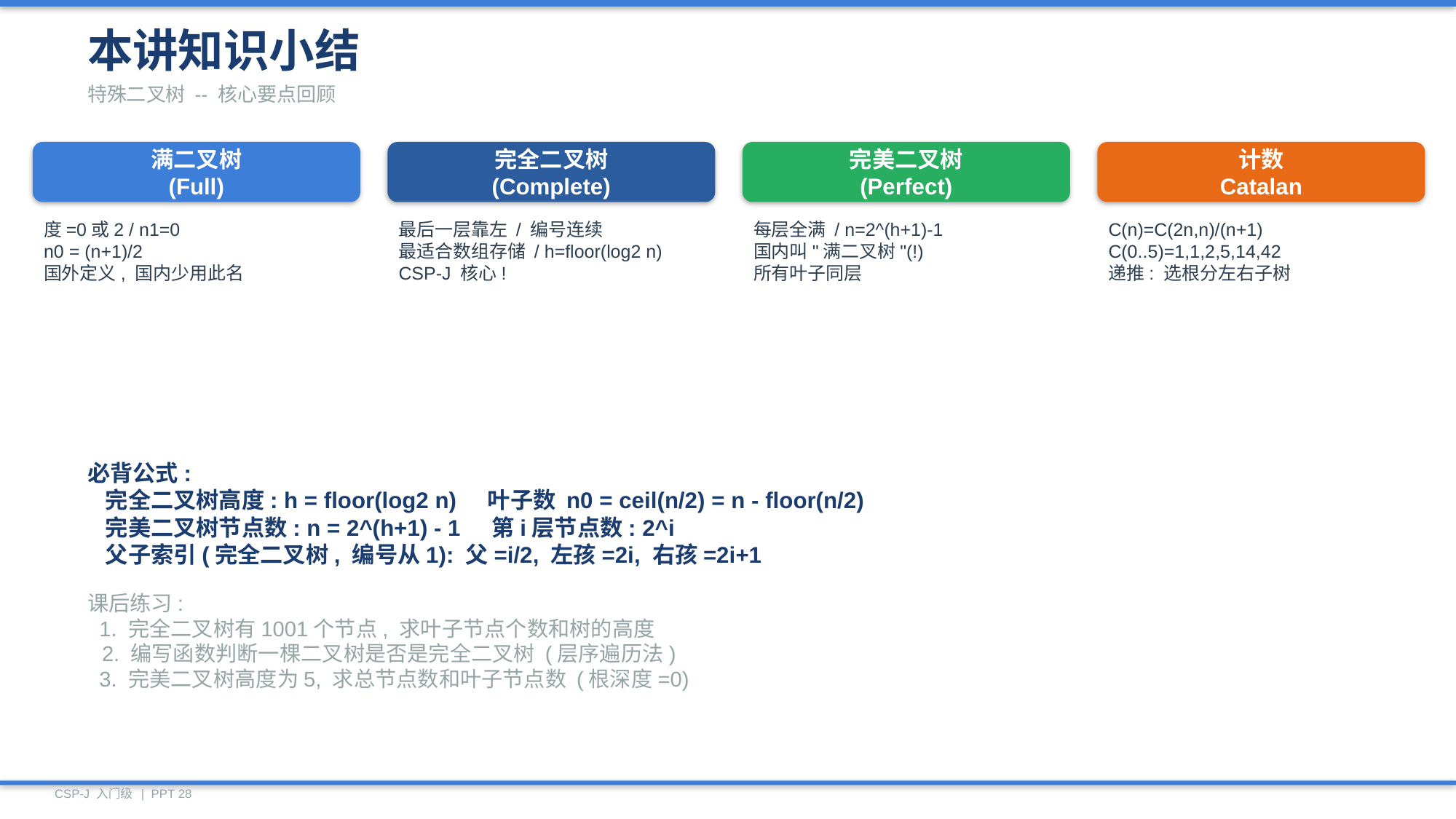

本讲知识小结
特殊二叉树 -- 核心要点回顾
满二叉树
(Full)
完全二叉树
(Complete)
完美二叉树
(Perfect)
计数
Catalan
度=0或2 / n1=0
n0 = (n+1)/2
国外定义, 国内少用此名
最后一层靠左 / 编号连续
最适合数组存储 / h=floor(log2 n)
CSP-J 核心!
每层全满 / n=2^(h+1)-1
国内叫"满二叉树"(!)
所有叶子同层
C(n)=C(2n,n)/(n+1)
C(0..5)=1,1,2,5,14,42
递推: 选根分左右子树
必背公式:
  完全二叉树高度: h = floor(log2 n)    叶子数 n0 = ceil(n/2) = n - floor(n/2)
  完美二叉树节点数: n = 2^(h+1) - 1    第i层节点数: 2^i
  父子索引(完全二叉树, 编号从1): 父=i/2, 左孩=2i, 右孩=2i+1
课后练习:
  1. 完全二叉树有1001个节点, 求叶子节点个数和树的高度
  2. 编写函数判断一棵二叉树是否是完全二叉树 (层序遍历法)
  3. 完美二叉树高度为5, 求总节点数和叶子节点数 (根深度=0)

CSP-J 入门级  |  PPT 28